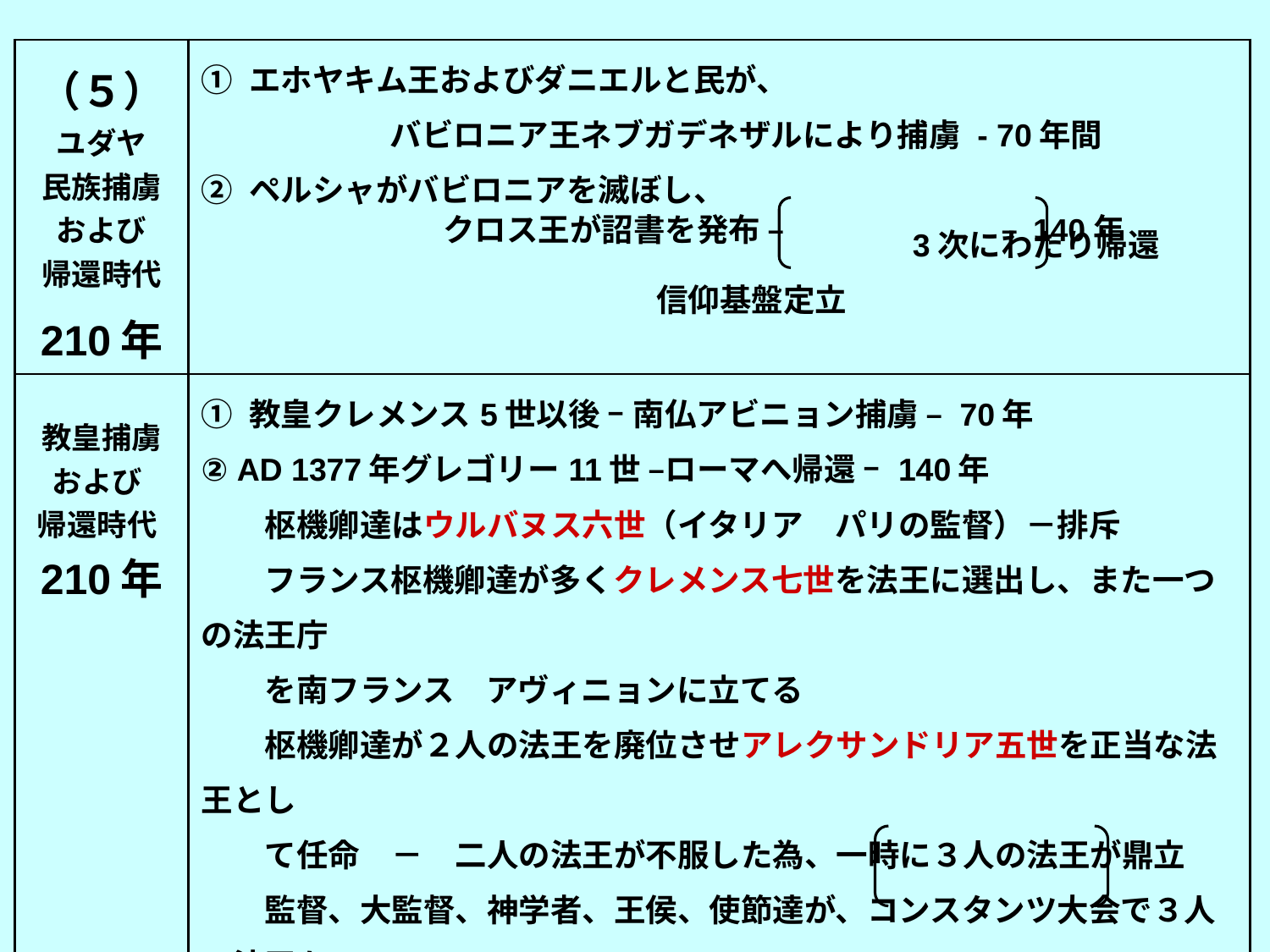

| （５） ユダヤ 民族捕虜および 帰還時代 210年 | ① エホヤキム王およびダニエルと民が、 バビロニア王ネブガデネザルにより捕虜 - 70年間 ② ペルシャがバビロニアを滅ぼし、 　　　　　　　　　　　　　　　 　 3次にわたり帰還 信仰基盤定立 |
| --- | --- |
| 教皇捕虜 および 帰還時代210年 | ① 教皇クレメンス5世以後 – 南仏アビニョン捕虜 – 70年 ② AD 1377年グレゴリー11世 –ローマへ帰還 – 140年 　　枢機卿達はウルバヌス六世（イタリア　パリの監督）－排斥 　　フランス枢機卿達が多くクレメンス七世を法王に選出し、また一つの法王庁 　　を南フランス　アヴィニョンに立てる 　　枢機卿達が２人の法王を廃位させアレクサンドリア五世を正当な法王とし 　　て任命　－　二人の法王が不服した為、一時に３人の法王が鼎立 　　監督、大監督、神学者、王侯、使節達が、コンスタンツ大会で３人の法王を 　　廃位させ、マルチヌス五世を法王に選出 　－３教皇の混乱が多く（分立）－ （1309年－　専制権喪失）－（1449年－復帰） 　教皇専政復帰　－140年 　　　　　　　　　 　　　　　　 　　　 　信仰基盤定立 |

クロス王が詔書を発布 –                              – 140年